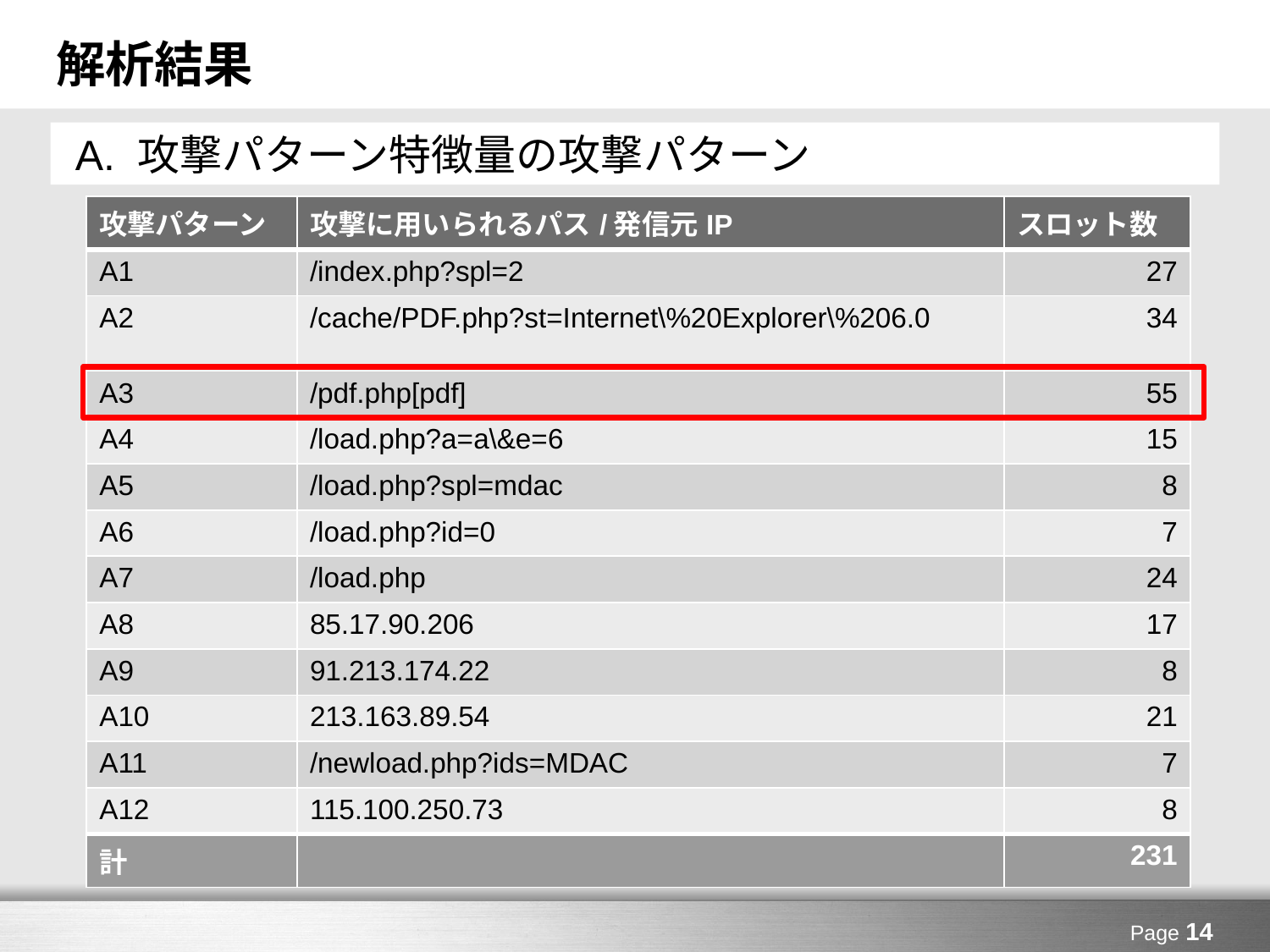

# 解析結果
A. 攻撃パターン特徴量の攻撃パターン
| 攻撃パターン | 攻撃に用いられるパス/発信元IP | スロット数 |
| --- | --- | --- |
| A1 | /index.php?spl=2 | 27 |
| A2 | /cache/PDF.php?st=Internet\%20Explorer\%206.0 | 34 |
| A3 | /pdf.php[pdf] | 55 |
| A4 | /load.php?a=a\&e=6 | 15 |
| A5 | /load.php?spl=mdac | 8 |
| A6 | /load.php?id=0 | 7 |
| A7 | /load.php | 24 |
| A8 | 85.17.90.206 | 17 |
| A9 | 91.213.174.22 | 8 |
| A10 | 213.163.89.54 | 21 |
| A11 | /newload.php?ids=MDAC | 7 |
| A12 | 115.100.250.73 | 8 |
| 計 |  | 231 |

Page 14